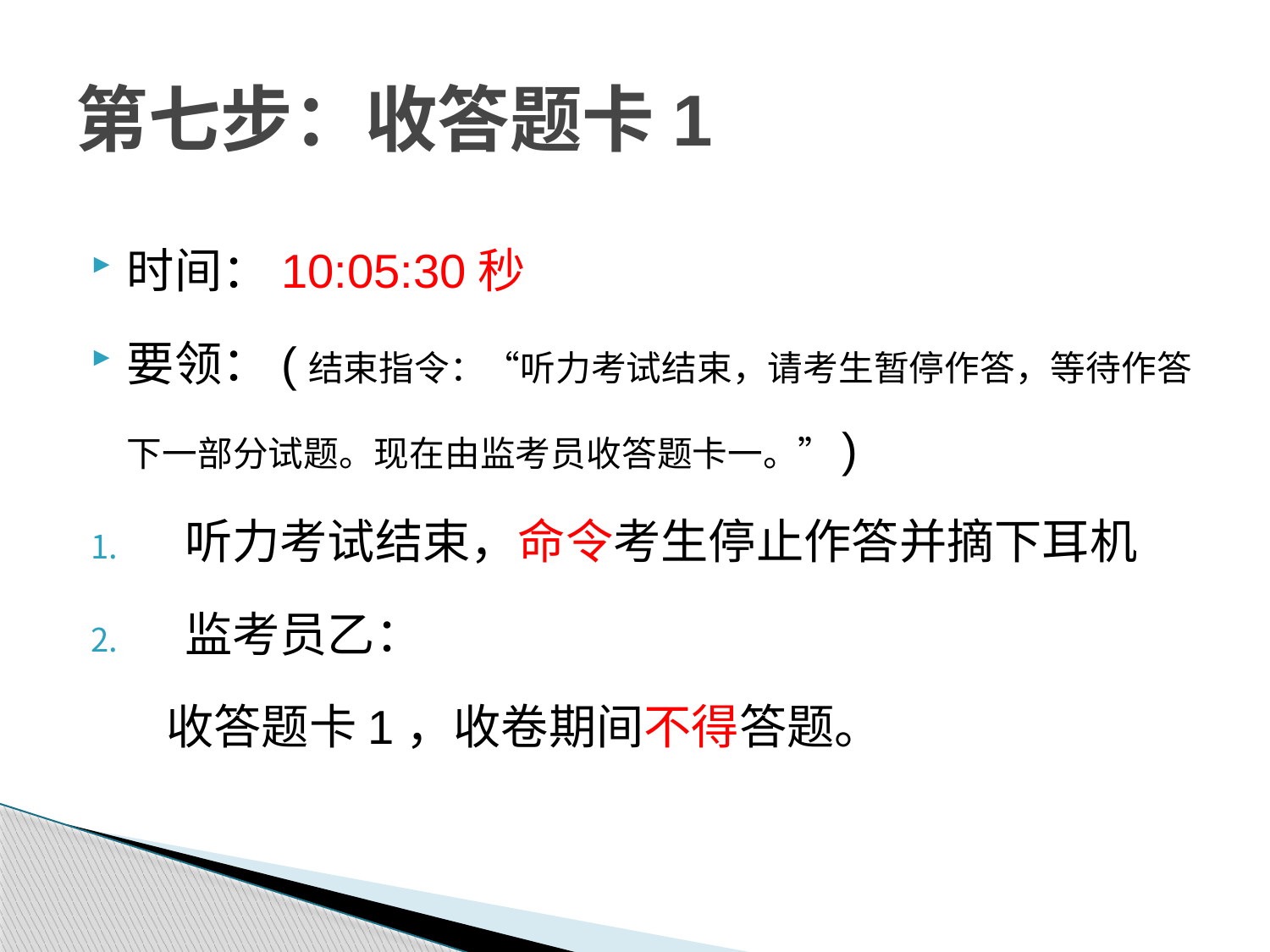

# 第七步：收答题卡1
时间：10:05:30秒
要领：(结束指令：“听力考试结束，请考生暂停作答，等待作答下一部分试题。现在由监考员收答题卡一。”)
 听力考试结束，命令考生停止作答并摘下耳机
 监考员乙：
      收答题卡1，收卷期间不得答题。